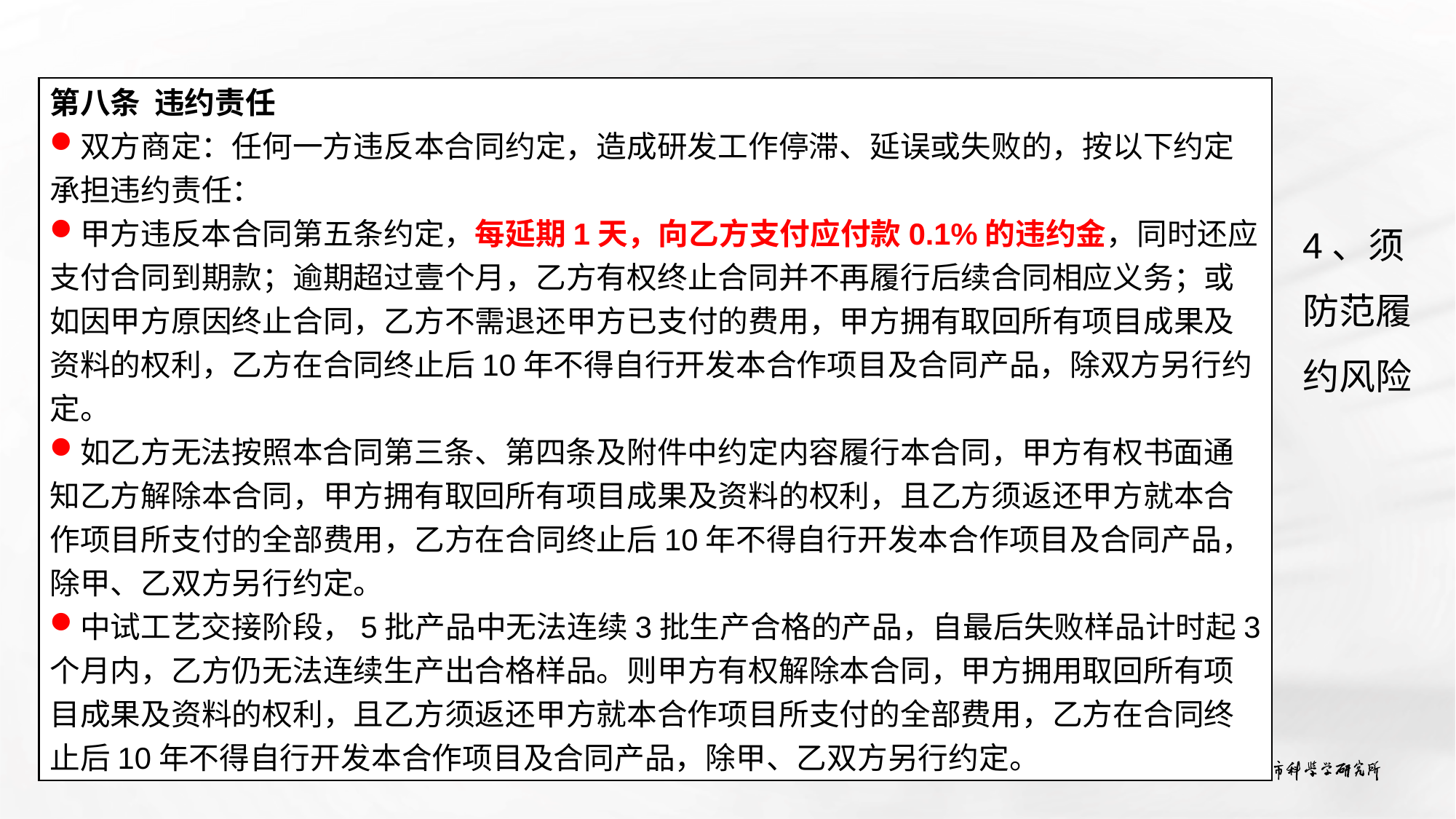

第八条  违约责任
双方商定：任何一方违反本合同约定，造成研发工作停滞、延误或失败的，按以下约定承担违约责任：
甲方违反本合同第五条约定，每延期1天，向乙方支付应付款0.1%的违约金，同时还应支付合同到期款；逾期超过壹个月，乙方有权终止合同并不再履行后续合同相应义务；或如因甲方原因终止合同，乙方不需退还甲方已支付的费用，甲方拥有取回所有项目成果及资料的权利，乙方在合同终止后10年不得自行开发本合作项目及合同产品，除双方另行约定。
如乙方无法按照本合同第三条、第四条及附件中约定内容履行本合同，甲方有权书面通知乙方解除本合同，甲方拥有取回所有项目成果及资料的权利，且乙方须返还甲方就本合作项目所支付的全部费用，乙方在合同终止后10年不得自行开发本合作项目及合同产品，除甲、乙双方另行约定。
中试工艺交接阶段，5批产品中无法连续3批生产合格的产品，自最后失败样品计时起3个月内，乙方仍无法连续生产出合格样品。则甲方有权解除本合同，甲方拥用取回所有项目成果及资料的权利，且乙方须返还甲方就本合作项目所支付的全部费用，乙方在合同终止后10年不得自行开发本合作项目及合同产品，除甲、乙双方另行约定。
4、须防范履约风险